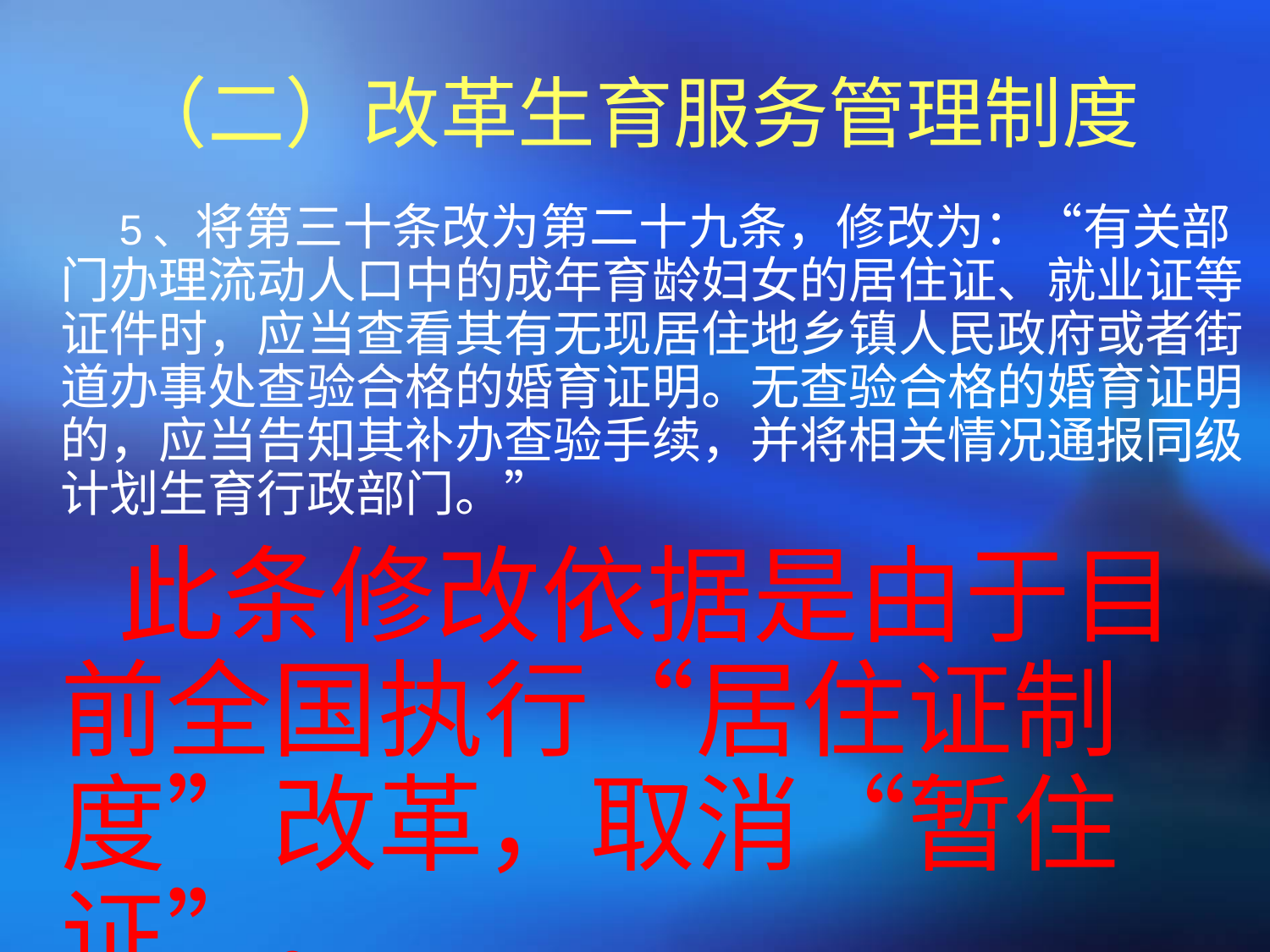

# （二）改革生育服务管理制度
         5、将第三十条改为第二十九条，修改为：“有关部门办理流动人口中的成年育龄妇女的居住证、就业证等证件时，应当查看其有无现居住地乡镇人民政府或者街道办事处查验合格的婚育证明。无查验合格的婚育证明的，应当告知其补办查验手续，并将相关情况通报同级计划生育行政部门。”
          此条修改依据是由于目前全国执行“居住证制度”改革，取消“暂住证”。